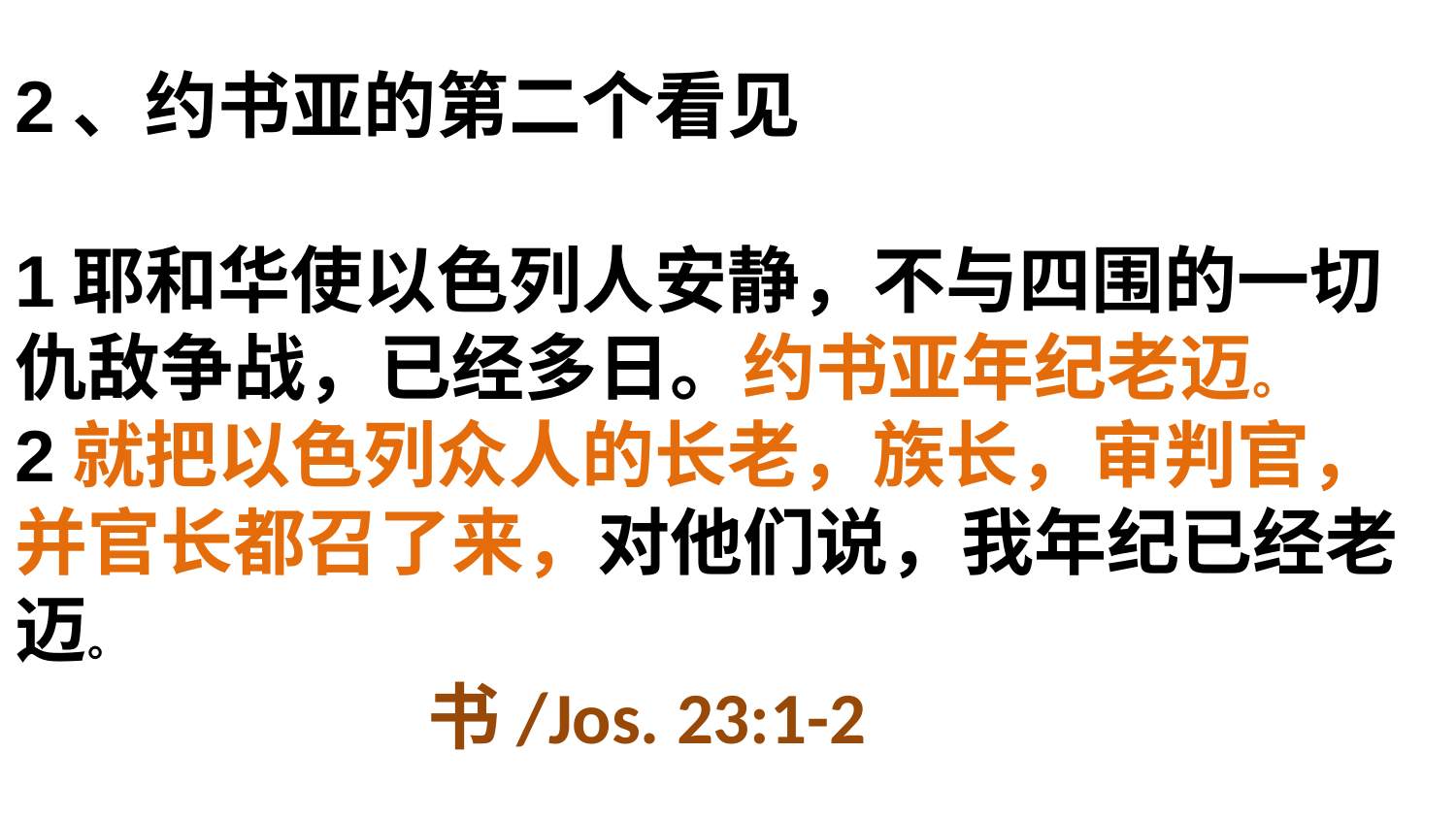

# 2、约书亚的第二个看见 1耶和华使以色列人安静，不与四围的一切仇敌争战，已经多日。约书亚年纪老迈。 2就把以色列众人的长老，族长，审判官，并官长都召了来，对他们说，我年纪已经老迈。 书/Jos. 23:1-2